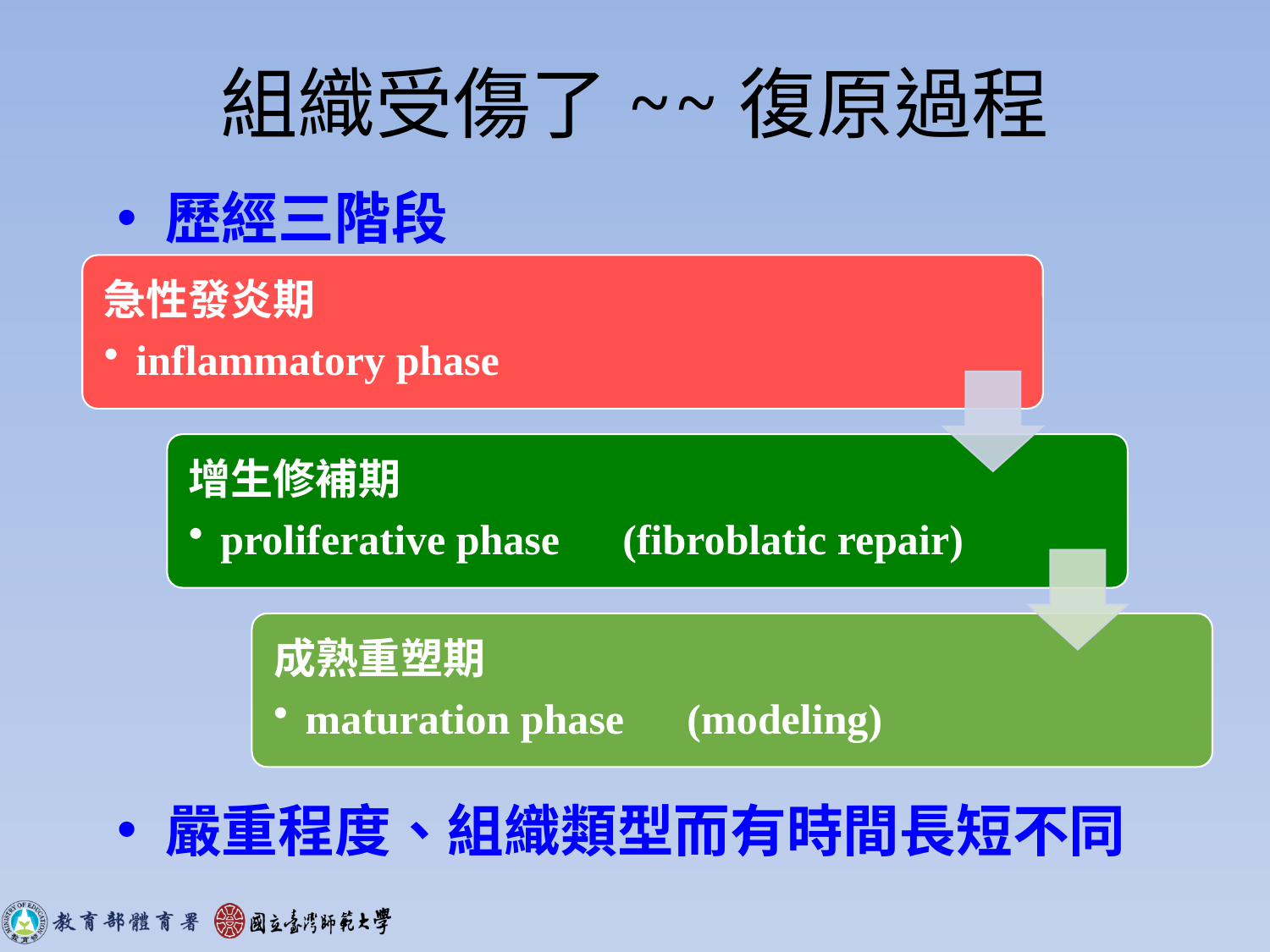

# 組織受傷了~~復原過程
歷經三階段

嚴重程度、組織類型而有時間長短不同

急性發炎期
inflammatory phase
增生修補期
proliferative phase　(fibroblatic repair)
成熟重塑期
maturation phase　(modeling)